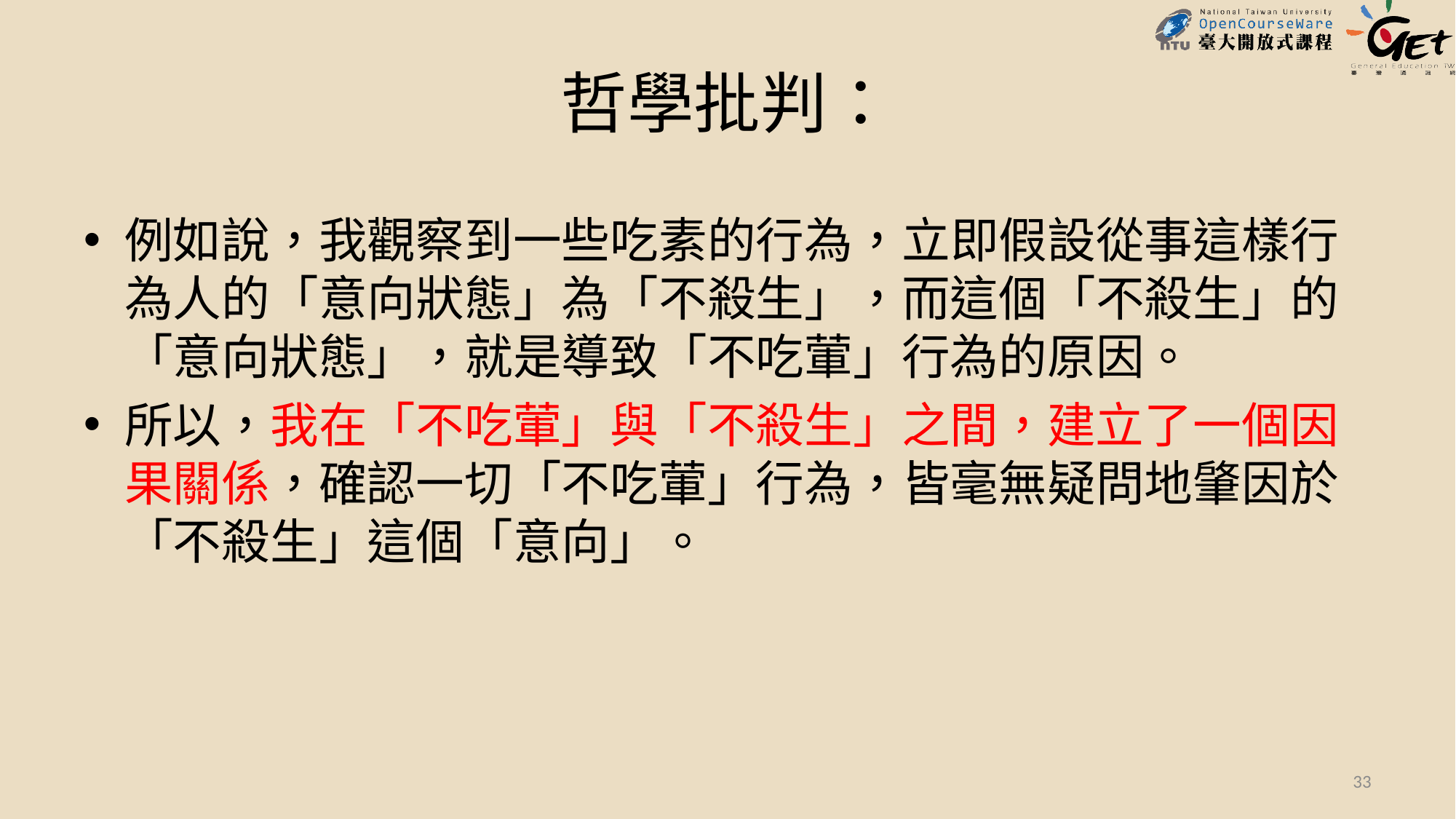

# 哲學批判：
例如說，我觀察到一些吃素的行為，立即假設從事這樣行為人的「意向狀態」為「不殺生」，而這個「不殺生」的「意向狀態」，就是導致「不吃葷」行為的原因。
所以，我在「不吃葷」與「不殺生」之間，建立了一個因果關係，確認一切「不吃葷」行為，皆毫無疑問地肇因於「不殺生」這個「意向」。
33